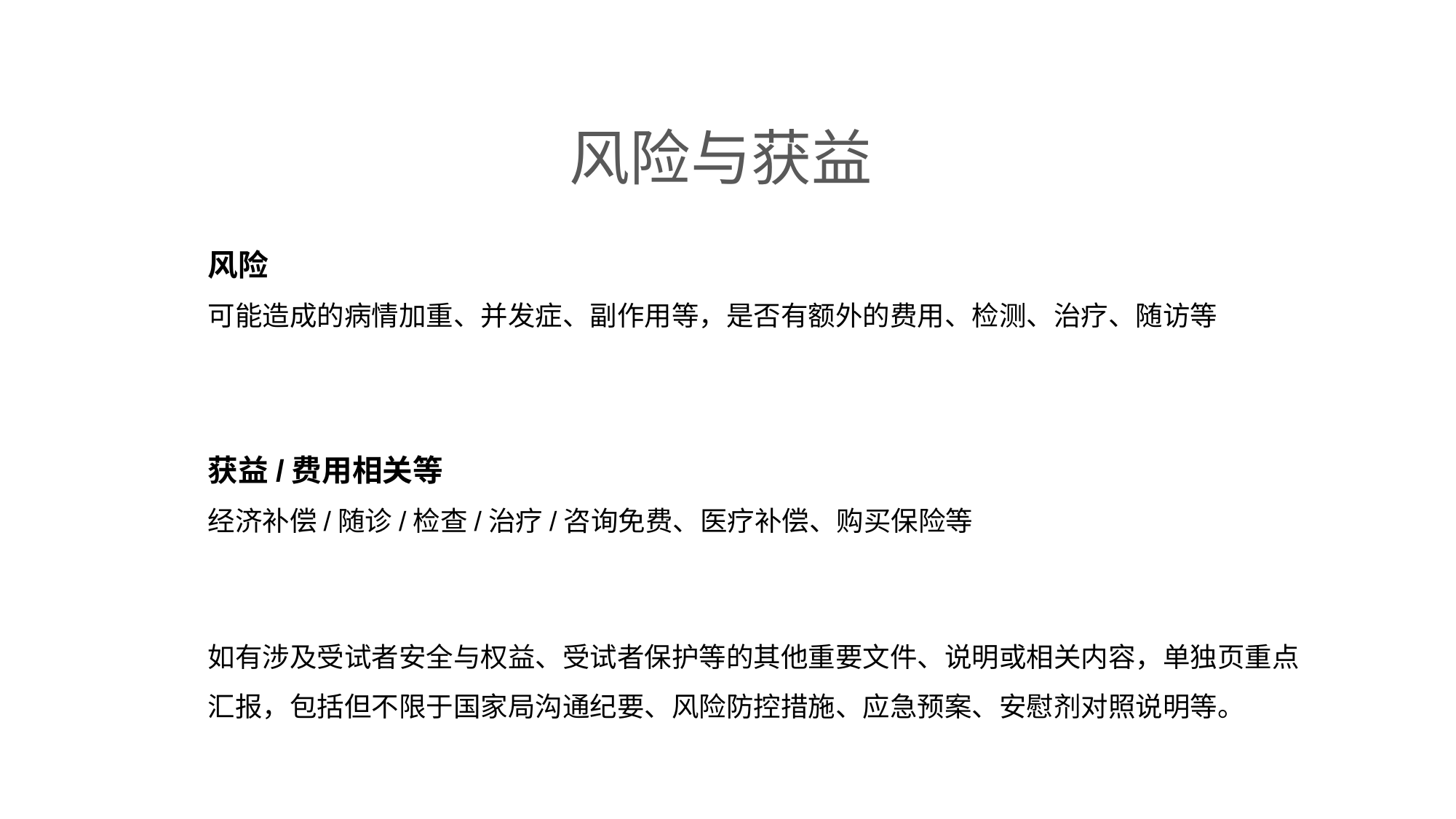

风险与获益
风险
可能造成的病情加重、并发症、副作用等，是否有额外的费用、检测、治疗、随访等
获益/费用相关等
经济补偿/随诊/检查/治疗/咨询免费、医疗补偿、购买保险等
如有涉及受试者安全与权益、受试者保护等的其他重要文件、说明或相关内容，单独页重点汇报，包括但不限于国家局沟通纪要、风险防控措施、应急预案、安慰剂对照说明等。